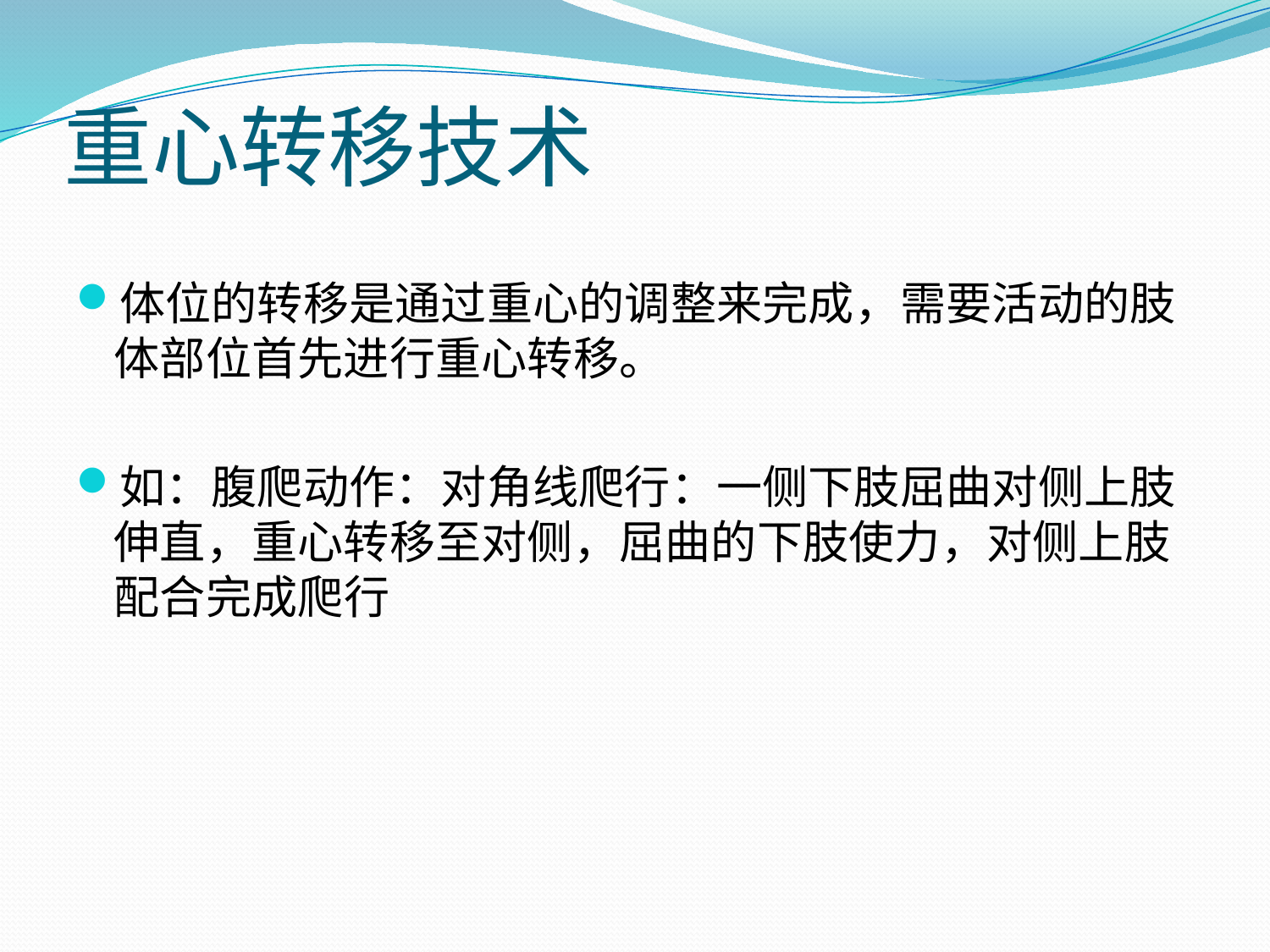

# 重心转移技术
体位的转移是通过重心的调整来完成，需要活动的肢体部位首先进行重心转移。

如：腹爬动作：对角线爬行：一侧下肢屈曲对侧上肢伸直，重心转移至对侧，屈曲的下肢使力，对侧上肢配合完成爬行